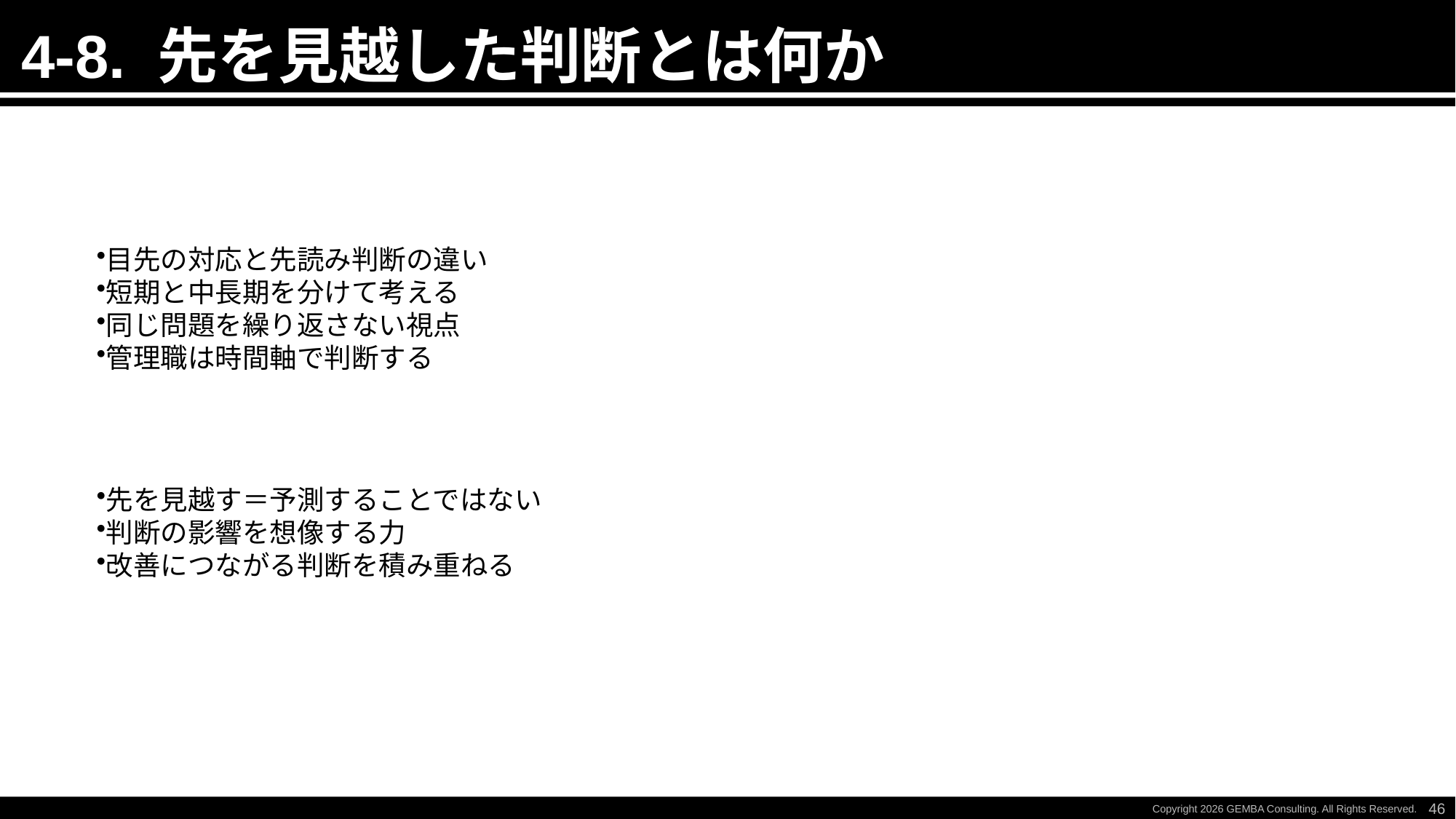

4-8. 先を見越した判断とは何か
目先の対応と先読み判断の違い
短期と中長期を分けて考える
同じ問題を繰り返さない視点
管理職は時間軸で判断する
先を見越す＝予測することではない
判断の影響を想像する力
改善につながる判断を積み重ねる
46